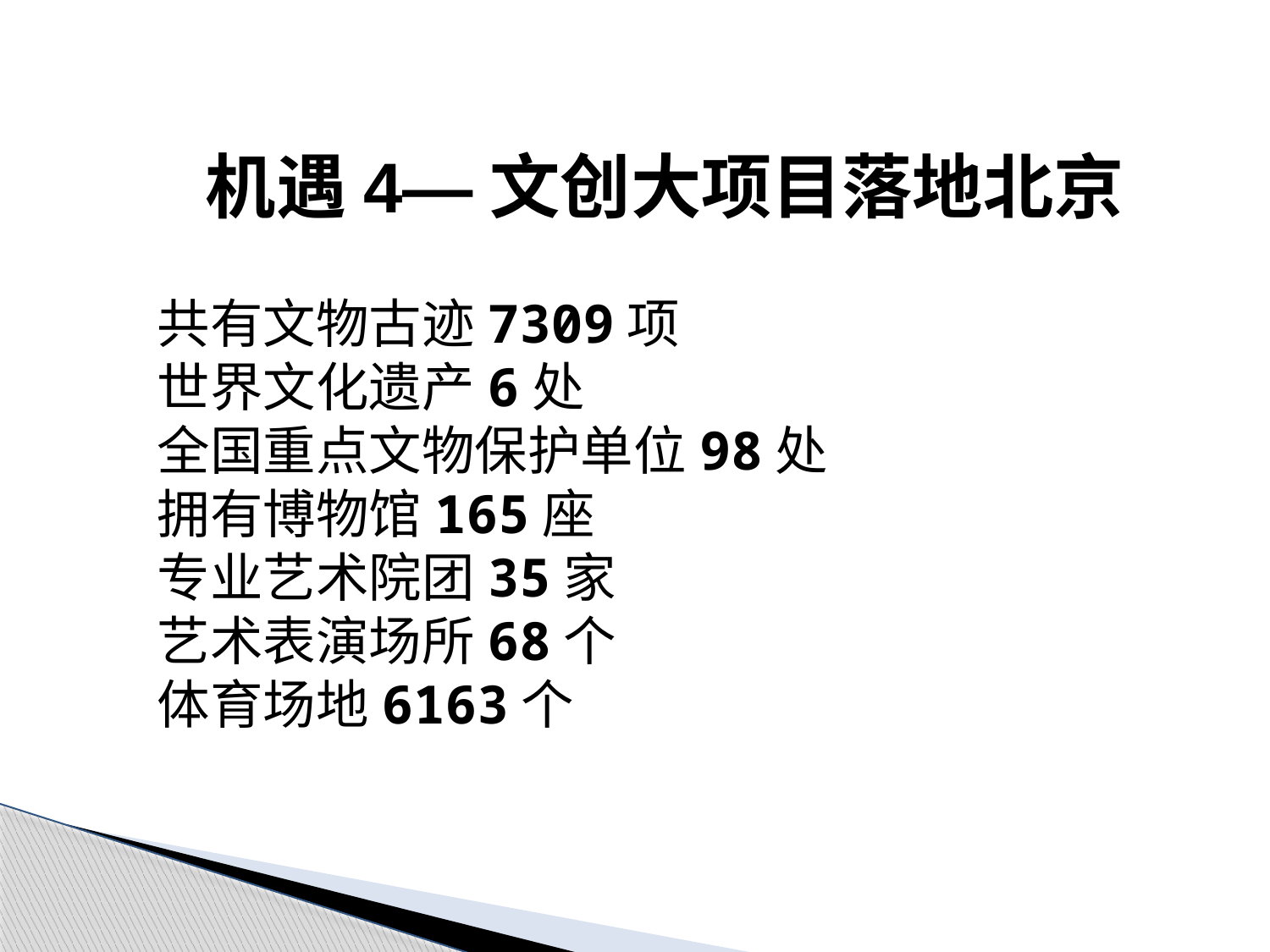

机遇4—文创大项目落地北京

共有文物古迹7309项
世界文化遗产6处
全国重点文物保护单位98处
拥有博物馆165座
专业艺术院团35家
艺术表演场所68个
体育场地6163个